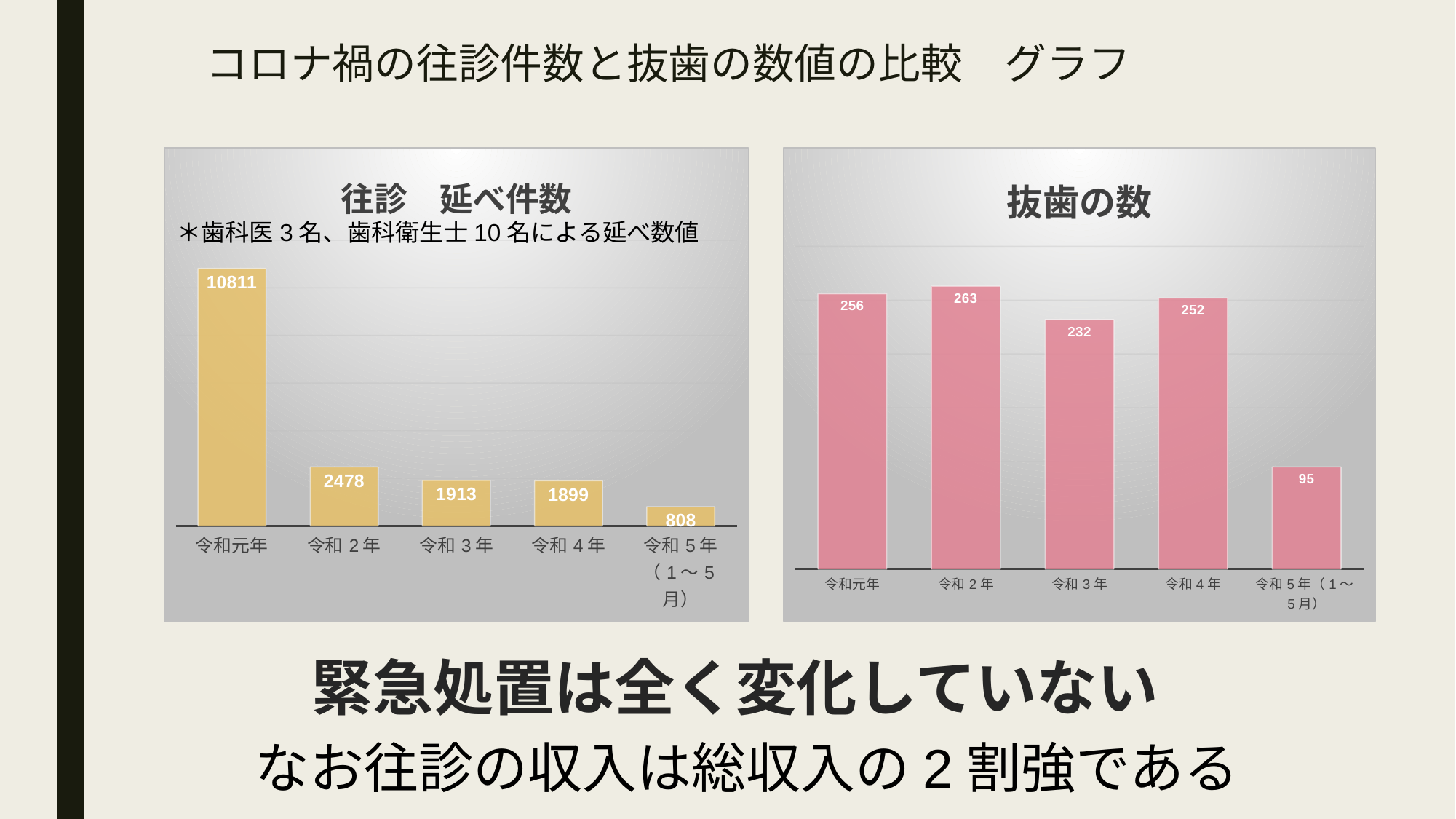

# コロナ禍の往診件数と抜歯の数値の比較　グラフ

### Chart: 往診　延べ件数

| Category | 往診　延べ人数 |
|---|---|
| 令和元年 | 10811.0 |
| 令和2年 | 2478.0 |
| 令和3年 | 1913.0 |
| 令和4年 | 1899.0 |
| 令和5年（1～5月） | 808.0 |

### Chart: 抜歯の数

| Category | 抜歯の数 |
|---|---|
| 令和元年 | 256.0 |
| 令和2年 | 263.0 |
| 令和3年 | 232.0 |
| 令和4年 | 252.0 |
| 令和5年（1～5月） | 95.0 |
＊歯科医3名、歯科衛生士10名による延べ数値
緊急処置は全く変化していない
なお往診の収入は総収入の2割強である